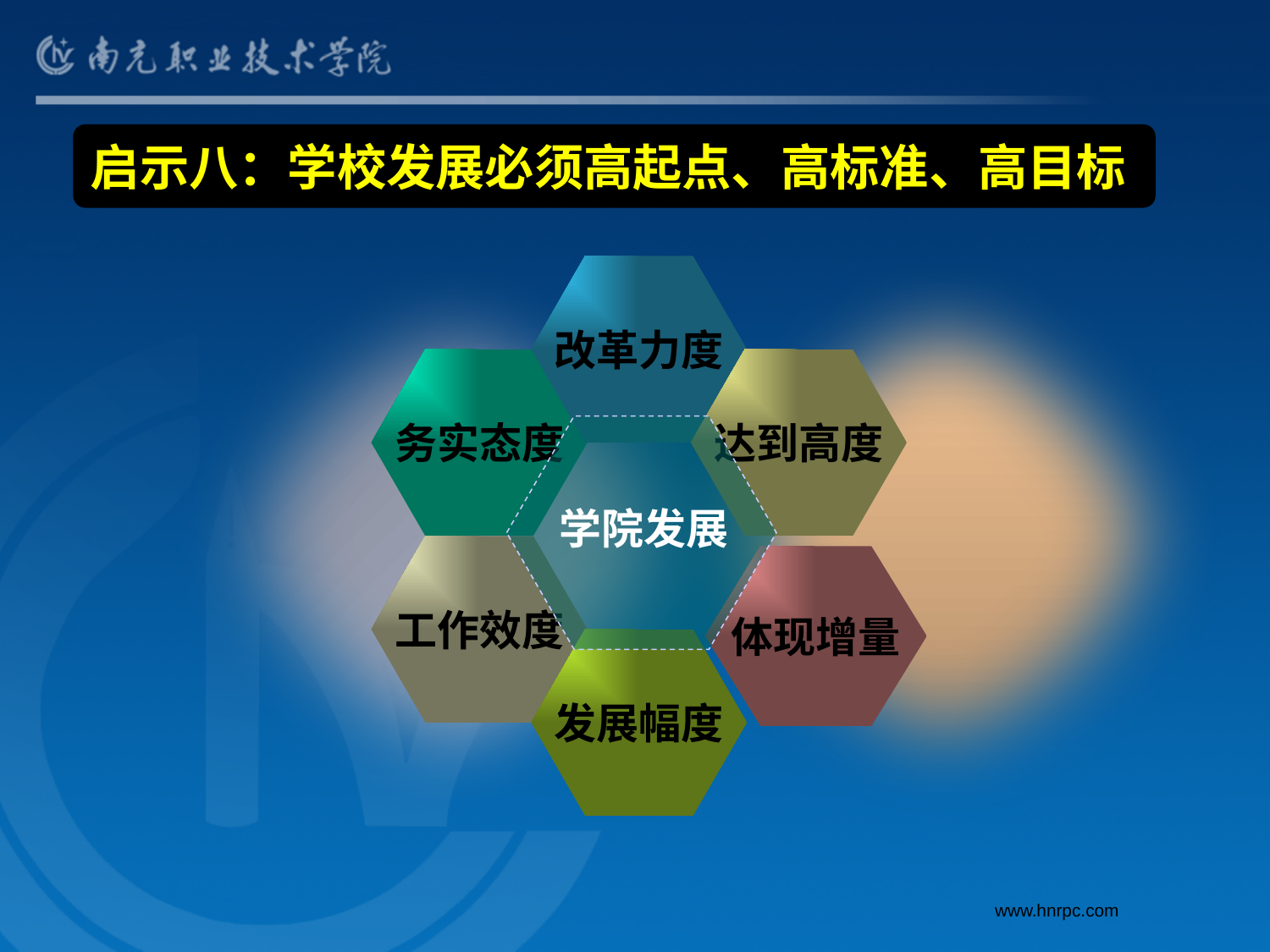

启示八：学校发展必须高起点、高标准、高目标

改革力度
务实态度
达到高度

学院发展
工作效度
体现增量
发展幅度
www.hnrpc.com